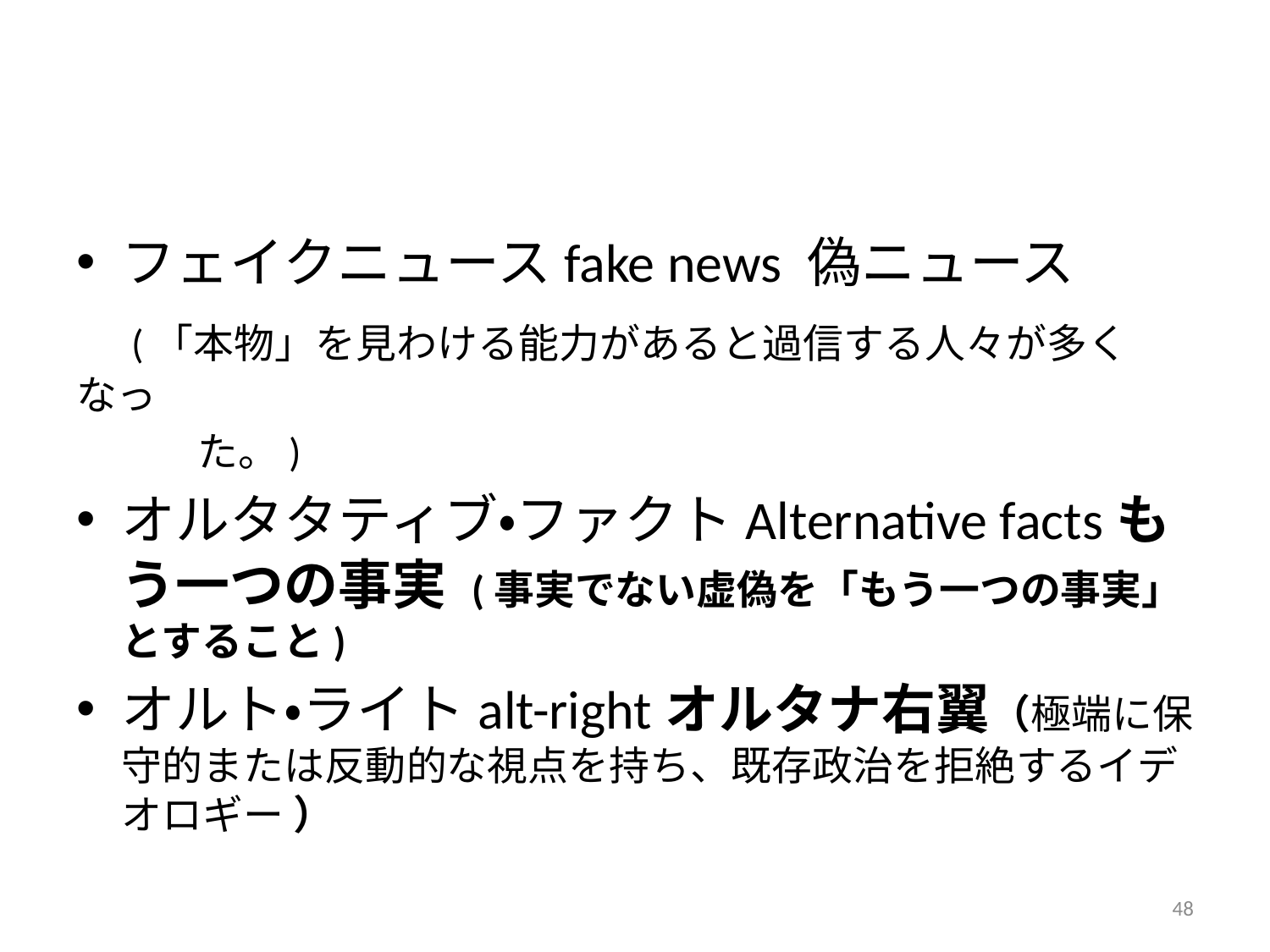

#
フェイクニュースfake news 偽ニュース
     (「本物」を見わける能力があると過信する人々が多くなっ
　　　た。)
オルタタティブ・ファクトAlternative factsもう一つの事実 (事実でない虚偽を「もう一つの事実」とすること)
オルト・ライトalt-rightオルタナ右翼（極端に保守的または反動的な視点を持ち、既存政治を拒絶するイデオロギー ）

48